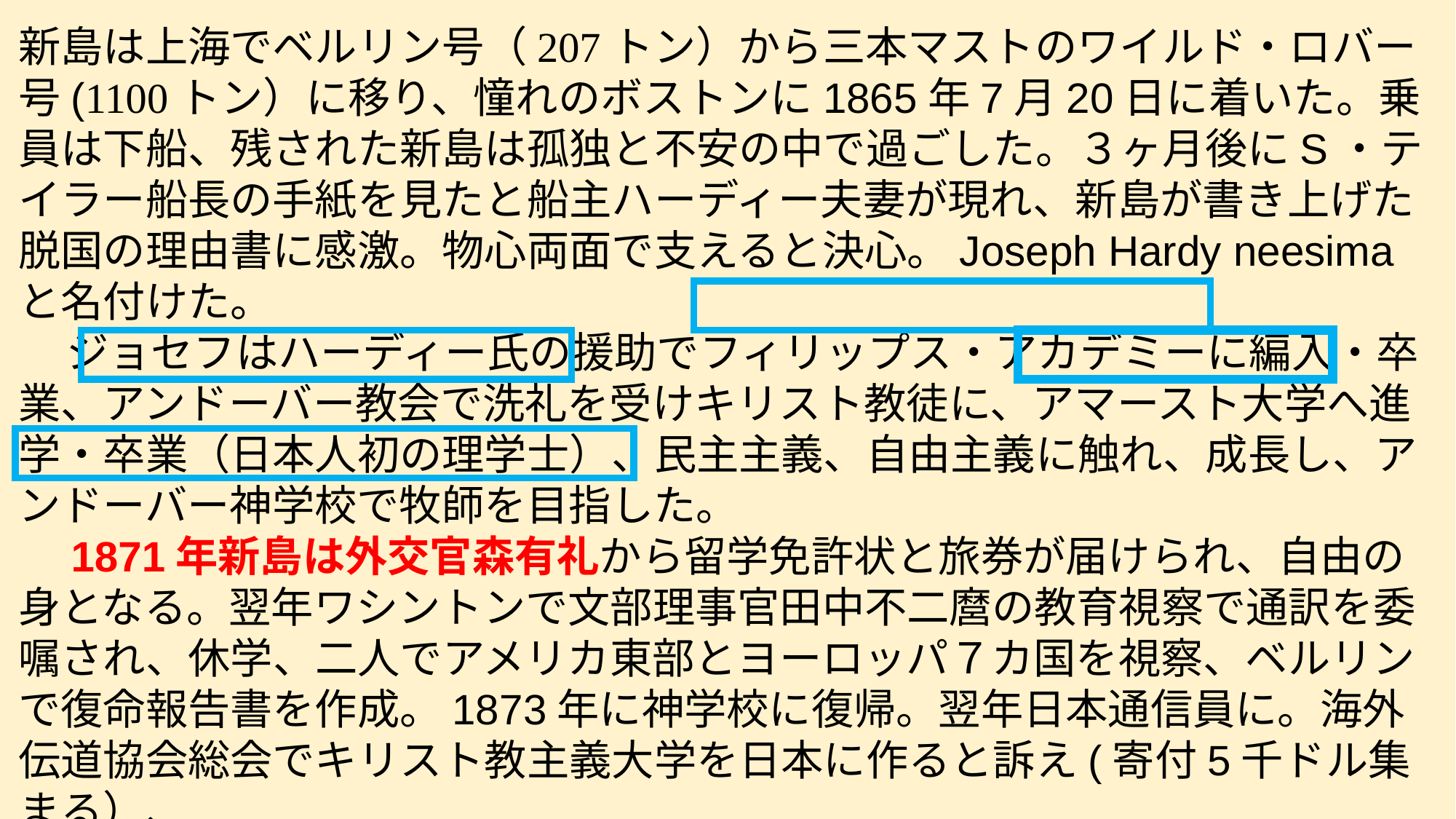

新島は上海でベルリン号（207トン）から三本マストのワイルド・ロバー号(1100トン）に移り、憧れのボストンに1865年7月20日に着いた。乗員は下船、残された新島は孤独と不安の中で過ごした。３ヶ月後にS・テイラー船長の手紙を見たと船主ハーディー夫妻が現れ、新島が書き上げた脱国の理由書に感激。物心両面で支えると決心。Joseph Hardy neesimaと名付けた。
    ジョセフはハーディー氏の援助でフィリップス・アカデミーに編入・卒業、アンドーバー教会で洗礼を受けキリスト教徒に、アマースト大学へ進学・卒業（日本人初の理学士）、民主主義、自由主義に触れ、成長し、アンドーバー神学校で牧師を目指した。
　1871年新島は外交官森有礼から留学免許状と旅券が届けられ、自由の身となる。翌年ワシントンで文部理事官田中不二麿の教育視察で通訳を委嘱され、休学、二人でアメリカ東部とヨーロッパ７カ国を視察、ベルリンで復命報告書を作成。1873年に神学校に復帰。翌年日本通信員に。海外伝道協会総会でキリスト教主義大学を日本に作ると訴え(寄付5千ドル集まる）、